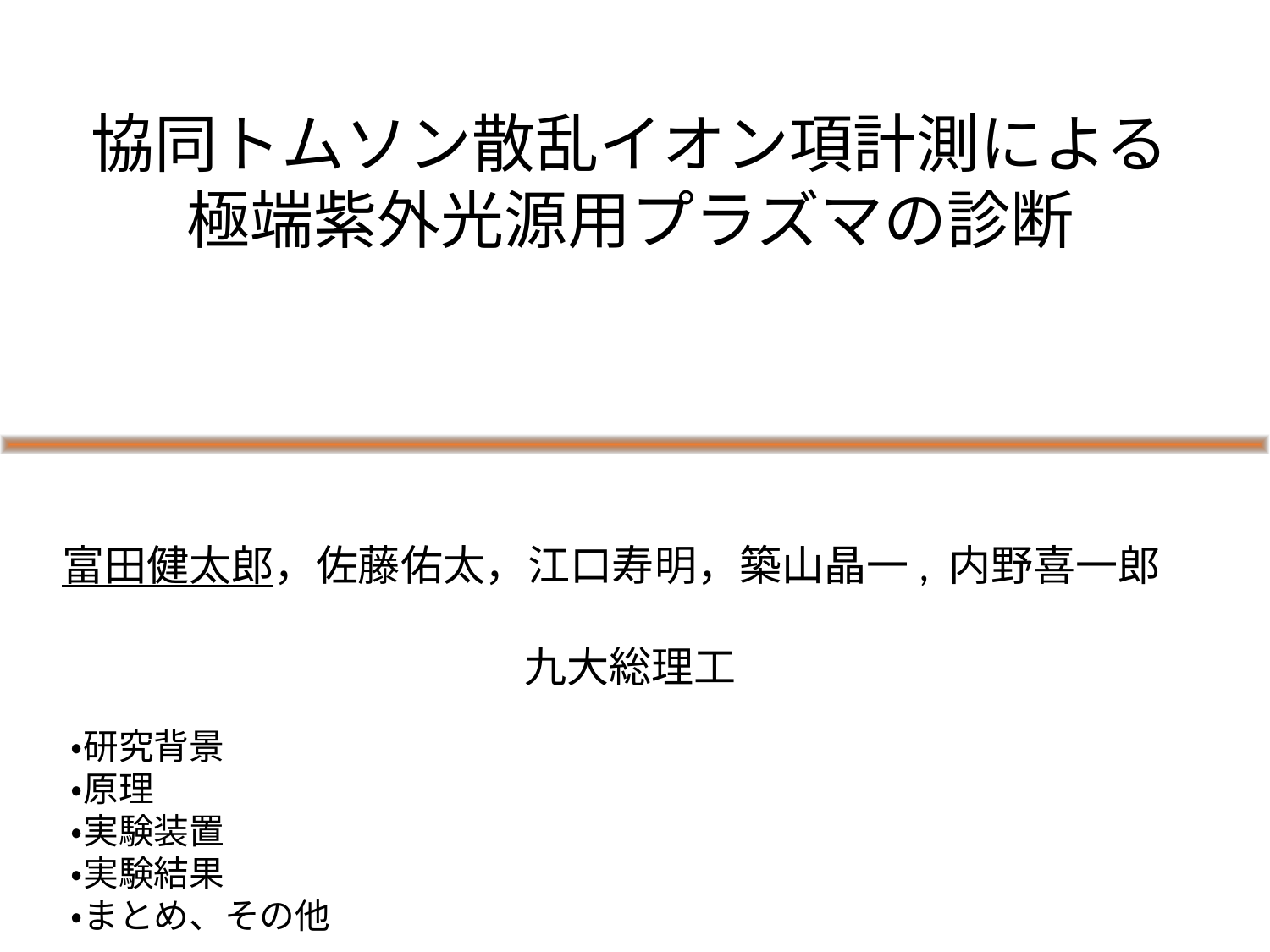

協同トムソン散乱イオン項計測による
極端紫外光源用プラズマの診断

富田健太郎，佐藤佑太，江口寿明，築山晶一, 内野喜一郎

九大総理工
・研究背景
・原理
・実験装置
・実験結果
・まとめ、その他